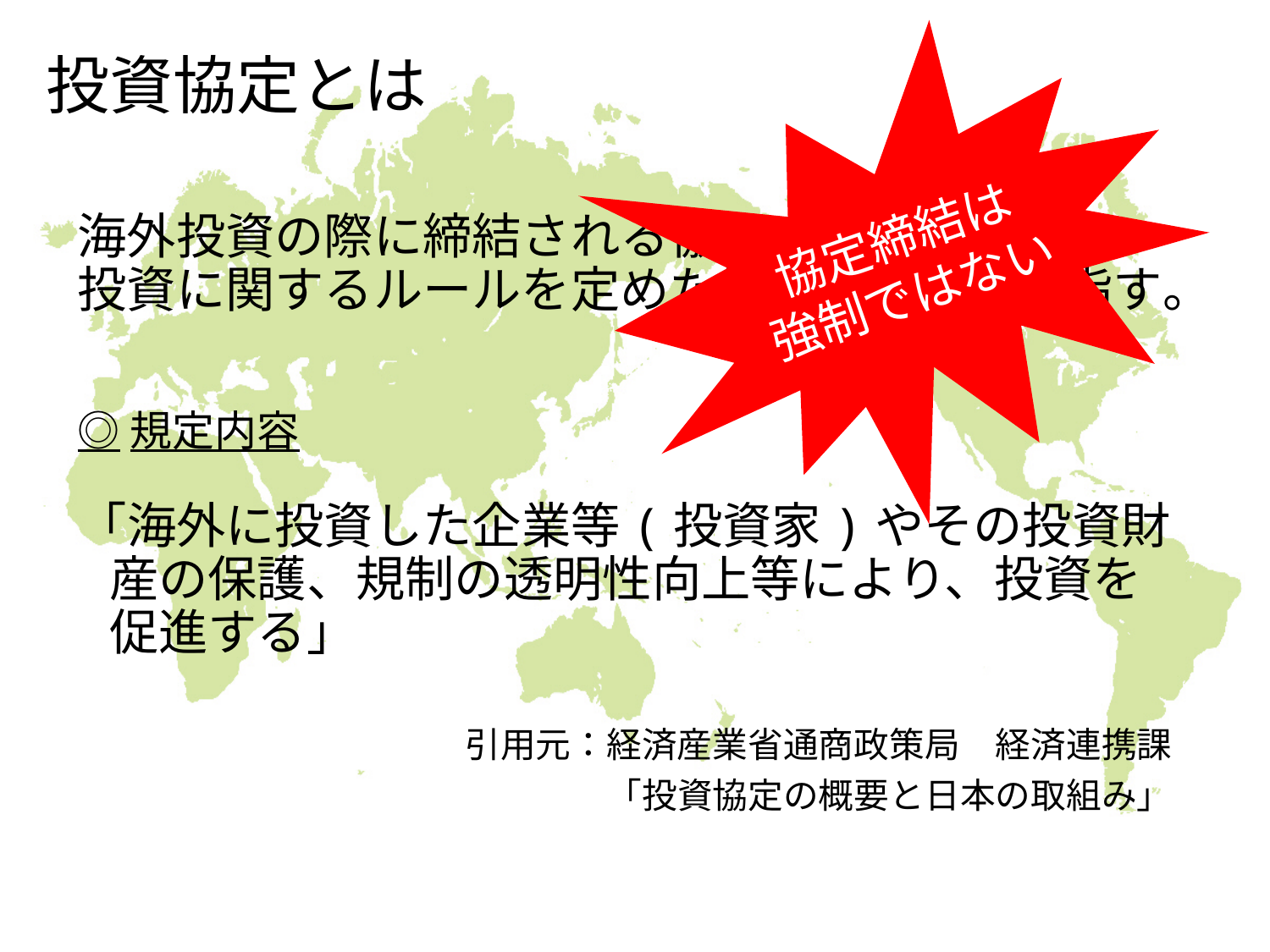

協定締結は
強制ではない
# 投資協定とは
海外投資の際に締結される協定のことで、
投資に関するルールを定めた約束事のことを指す。

◎規定内容
「海外に投資した企業等(投資家)やその投資財産の保護、規制の透明性向上等により、投資を促進する」
引用元：経済産業省通商政策局　経済連携課
「投資協定の概要と日本の取組み」